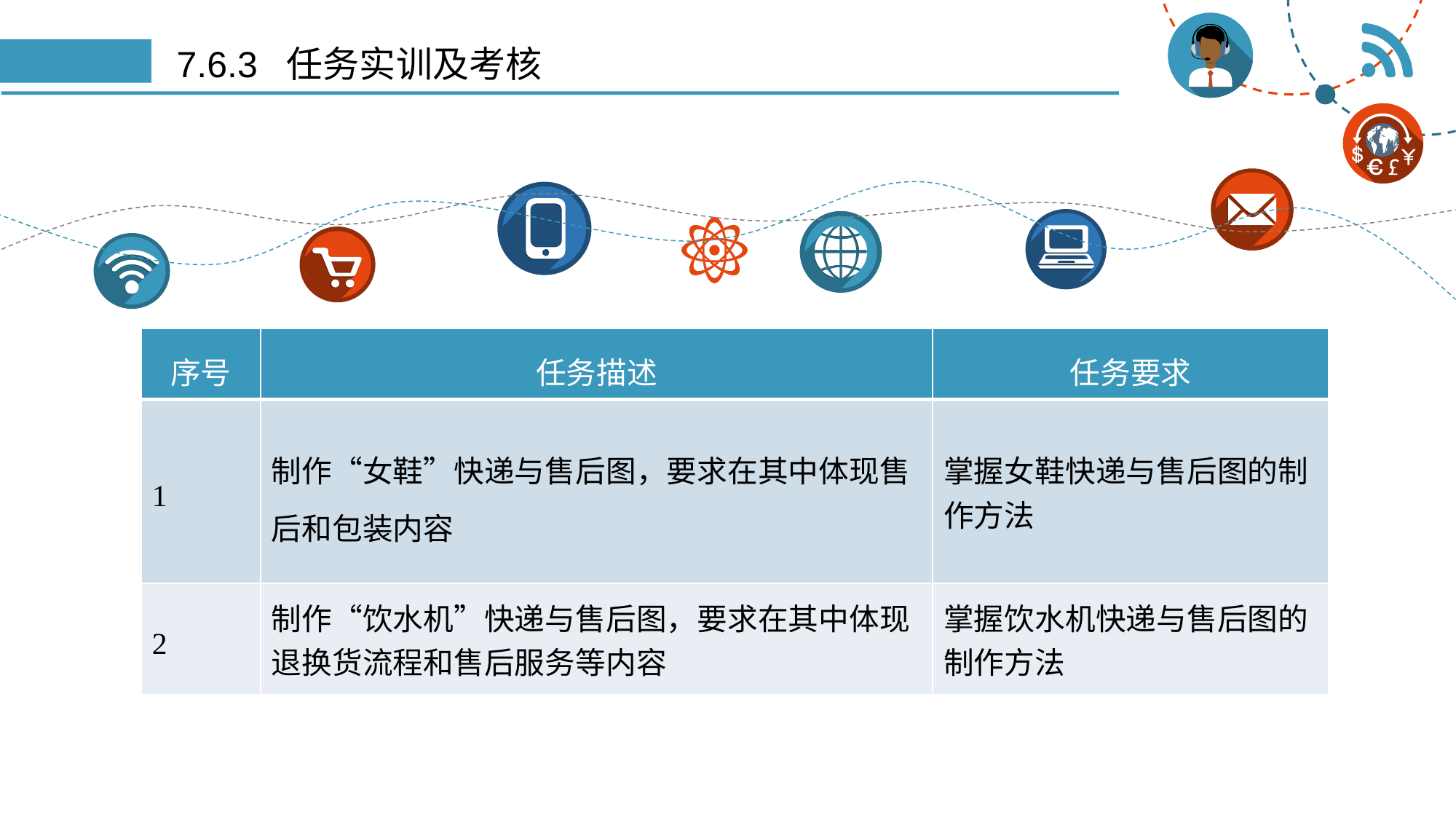

# 7.6.3  任务实训及考核

| 序号 | 任务描述 | 任务要求 |
| --- | --- | --- |
| 1 | 制作“女鞋”快递与售后图，要求在其中体现售后和包装内容 | 掌握女鞋快递与售后图的制作方法 |
| 2 | 制作“饮水机”快递与售后图，要求在其中体现退换货流程和售后服务等内容 | 掌握饮水机快递与售后图的制作方法 |